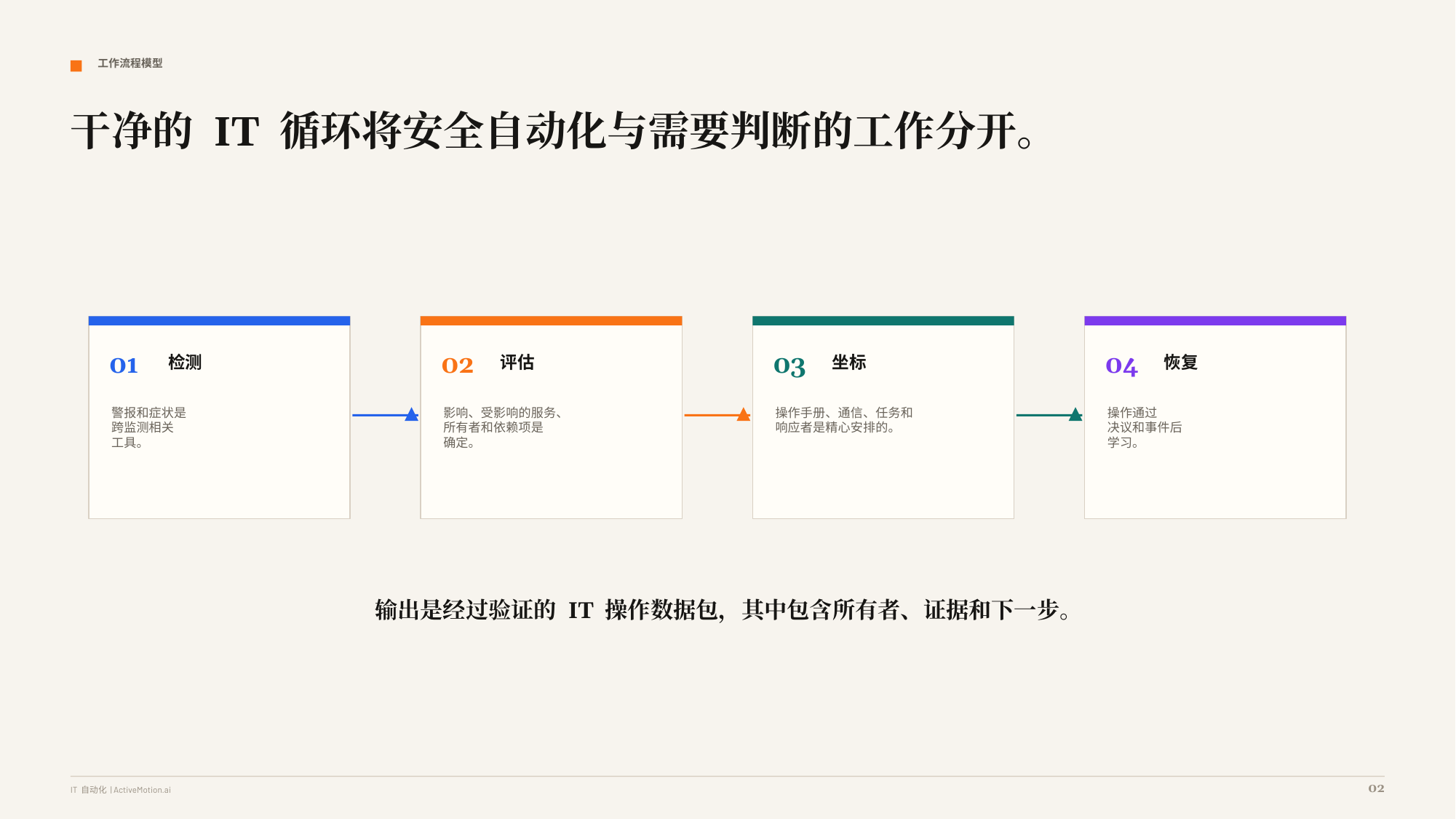

工作流程模型

干净的 IT 循环将安全自动化与需要判断的工作分开。

01
02
03
04
检测
评估
坐标
恢复
警报和症状是
跨监测相关
工具。
影响、受影响的服务、
所有者和依赖项是
确定。
操作手册、通信、任务和
响应者是精心安排的。
操作通过
决议和事件后
学习。

输出是经过验证的 IT 操作数据包，其中包含所有者、证据和下一步。

02
IT 自动化 | ActiveMotion.ai